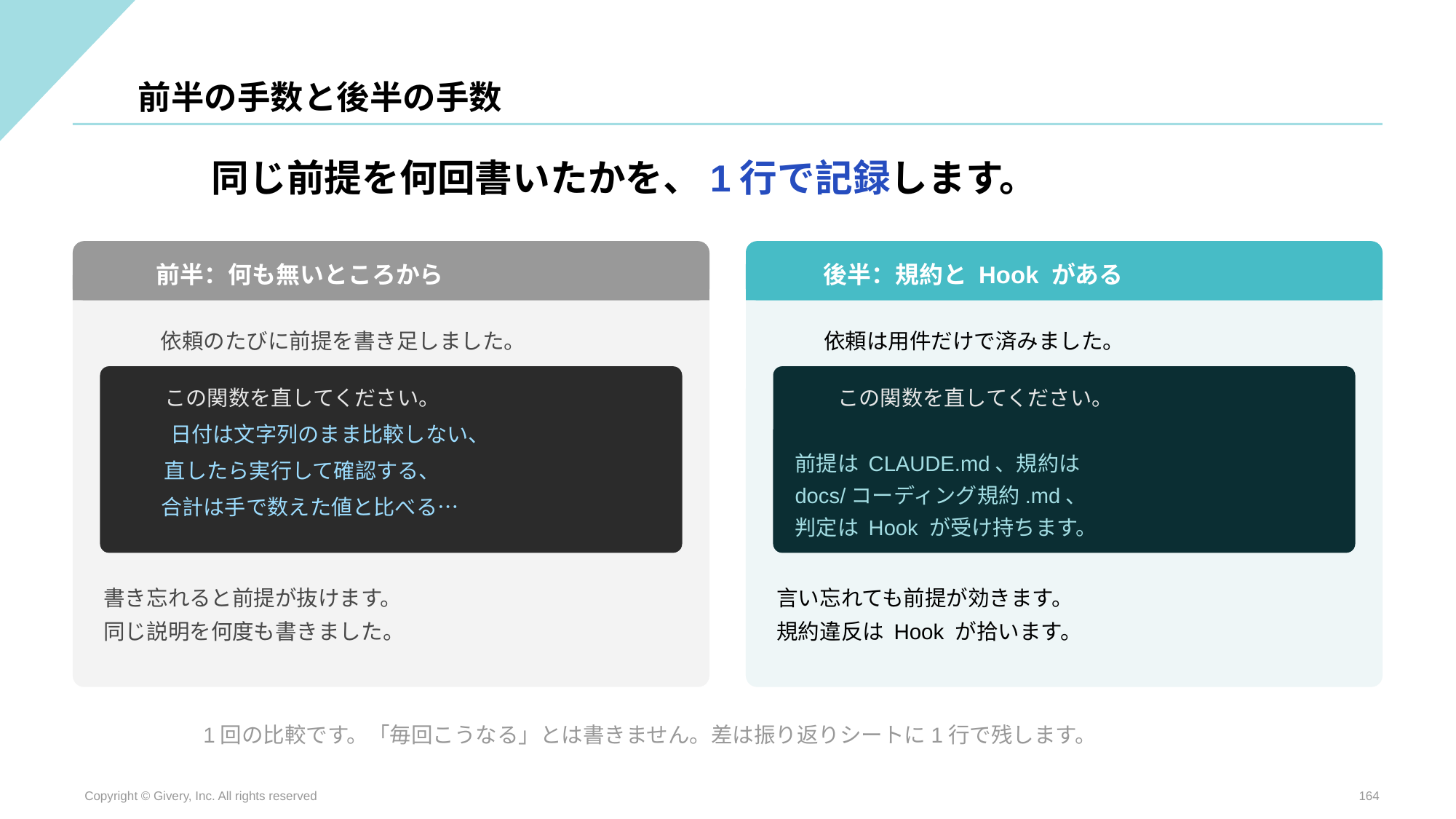

前半の手数と後半の手数

同じ前提を何回書いたかを、1行で記録します。

前半：何も無いところから
後半：規約と Hook がある

依頼のたびに前提を書き足しました。
依頼は用件だけで済みました。

この関数を直してください。
この関数を直してください。
日付は文字列のまま比較しない、
前提は CLAUDE.md、規約は
docs/コーディング規約.md、
判定は Hook が受け持ちます。
直したら実行して確認する、
合計は手で数えた値と比べる…
書き忘れると前提が抜けます。
同じ説明を何度も書きました。
言い忘れても前提が効きます。
規約違反は Hook が拾います。
1回の比較です。「毎回こうなる」とは書きません。差は振り返りシートに1行で残します。
Copyright © Givery, Inc. All rights reserved
164